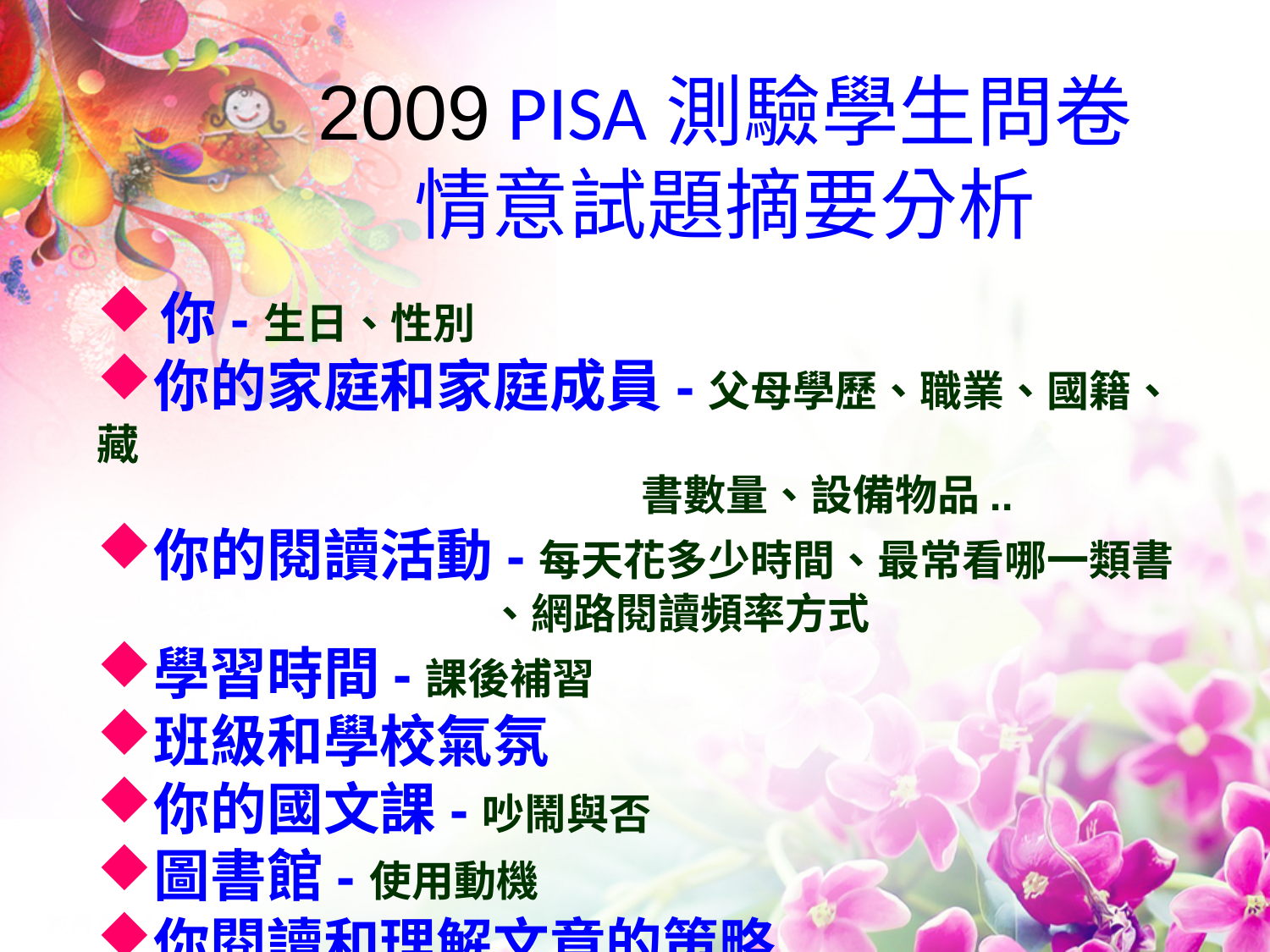

# 2009 PISA測驗學生問卷 情意試題摘要分析
你-生日、性別
你的家庭和家庭成員-父母學歷、職業、國籍、藏
                                                        書數量、設備物品..
你的閱讀活動-每天花多少時間、最常看哪一類書
                                        、網路閱讀頻率方式
學習時間-課後補習
班級和學校氣氛
你的國文課-吵鬧與否
圖書館-使用動機
你閱讀和理解文章的策略